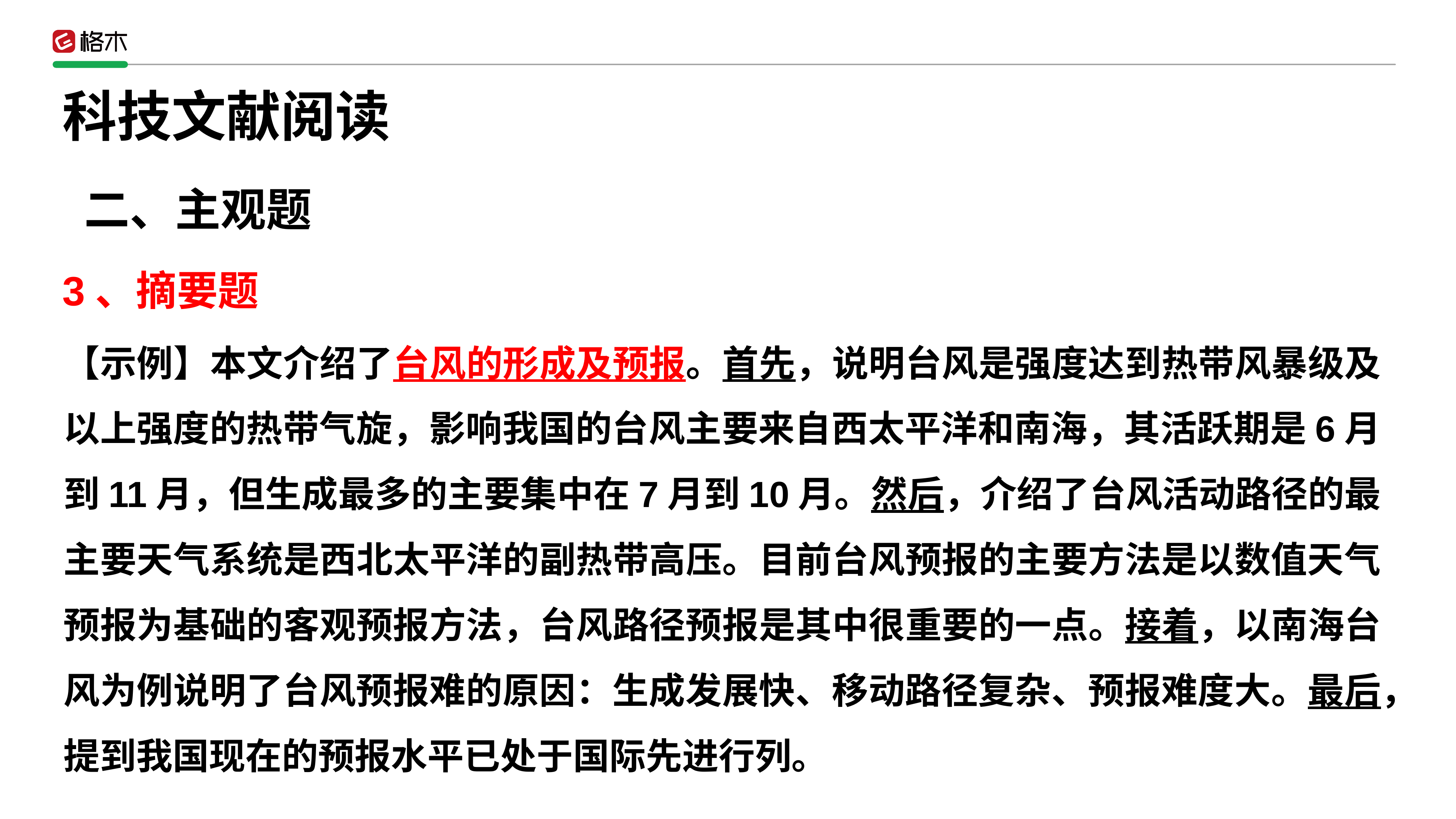

科技文献阅读
二、主观题
3、摘要题
【示例】本文介绍了台风的形成及预报。首先，说明台风是强度达到热带风暴级及以上强度的热带气旋，影响我国的台风主要来自西太平洋和南海，其活跃期是6月到11月，但生成最多的主要集中在7月到10月。然后，介绍了台风活动路径的最主要天气系统是西北太平洋的副热带高压。目前台风预报的主要方法是以数值天气预报为基础的客观预报方法，台风路径预报是其中很重要的一点。接着，以南海台风为例说明了台风预报难的原因：生成发展快、移动路径复杂、预报难度大。最后，提到我国现在的预报水平已处于国际先进行列。